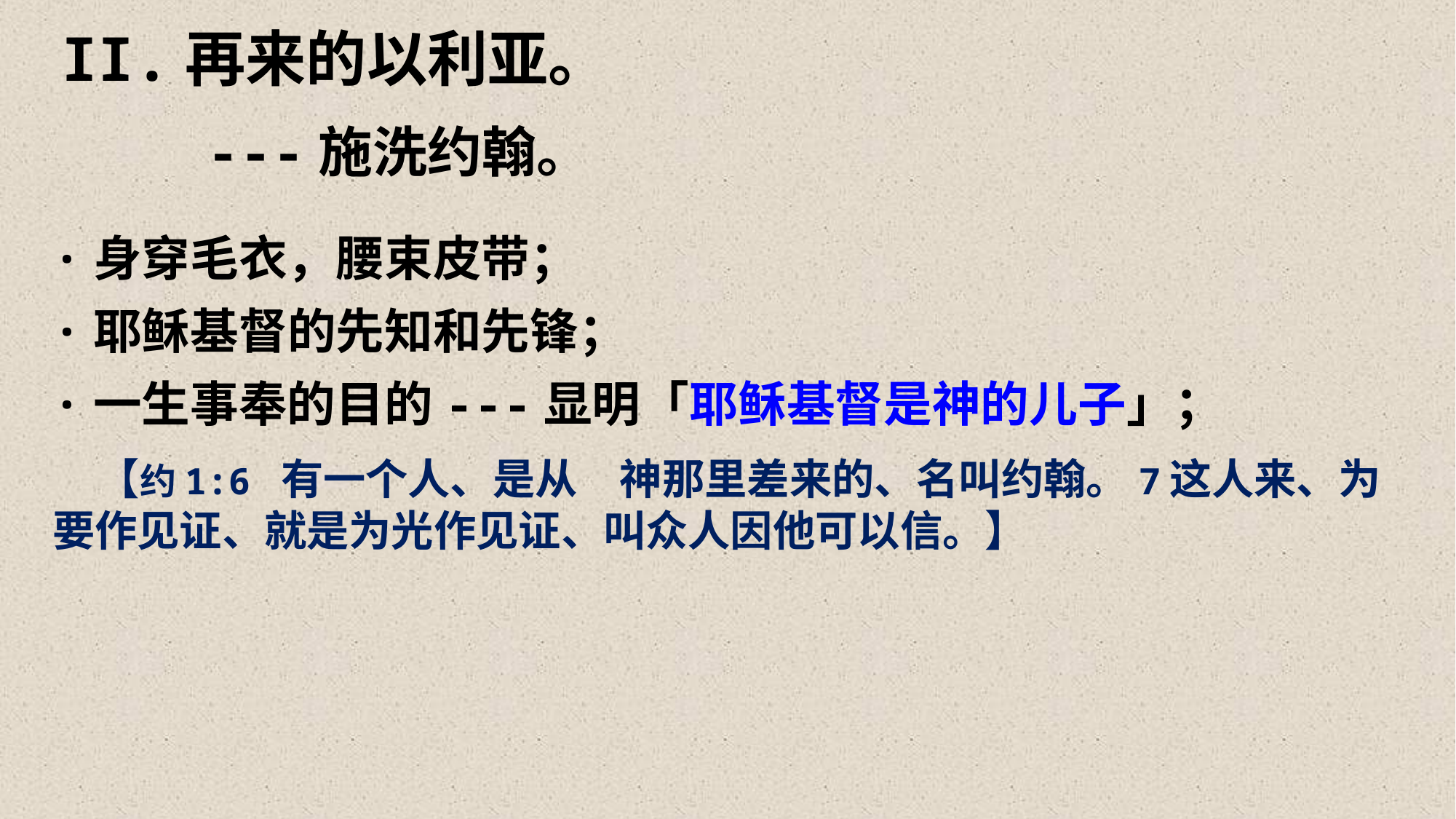

II.再来的以利亚。
    ---施洗约翰。
·身穿毛衣，腰束皮带；
·耶稣基督的先知和先锋；
·一生事奉的目的---显明「耶稣基督是神的儿子」；
   【约1:6 有一个人、是从　神那里差来的、名叫约翰。7这人来、为要作见证、就是为光作见证、叫众人因他可以信。】